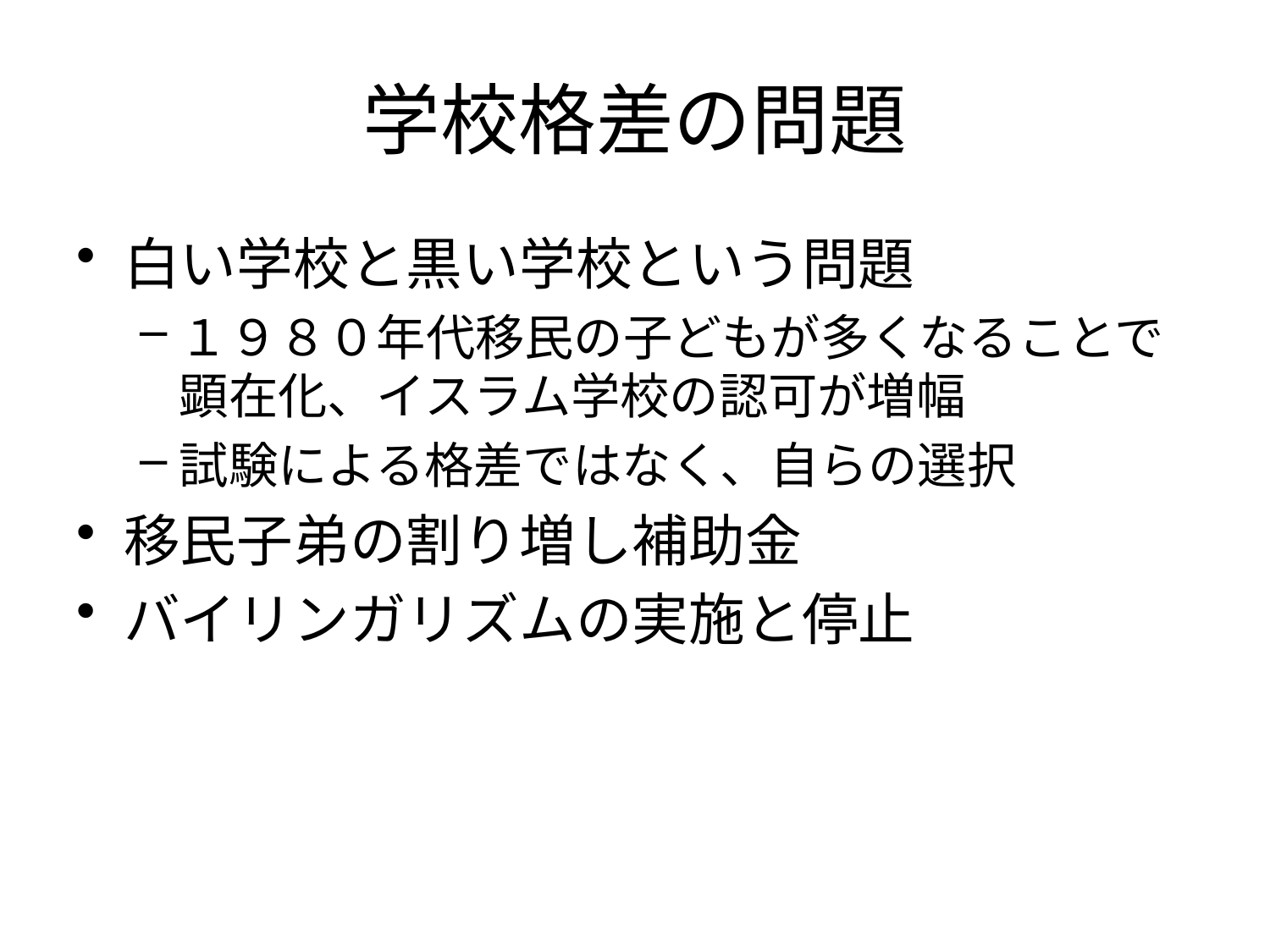

# 学校格差の問題
白い学校と黒い学校という問題
１９８０年代移民の子どもが多くなることで顕在化、イスラム学校の認可が増幅
試験による格差ではなく、自らの選択
移民子弟の割り増し補助金
バイリンガリズムの実施と停止